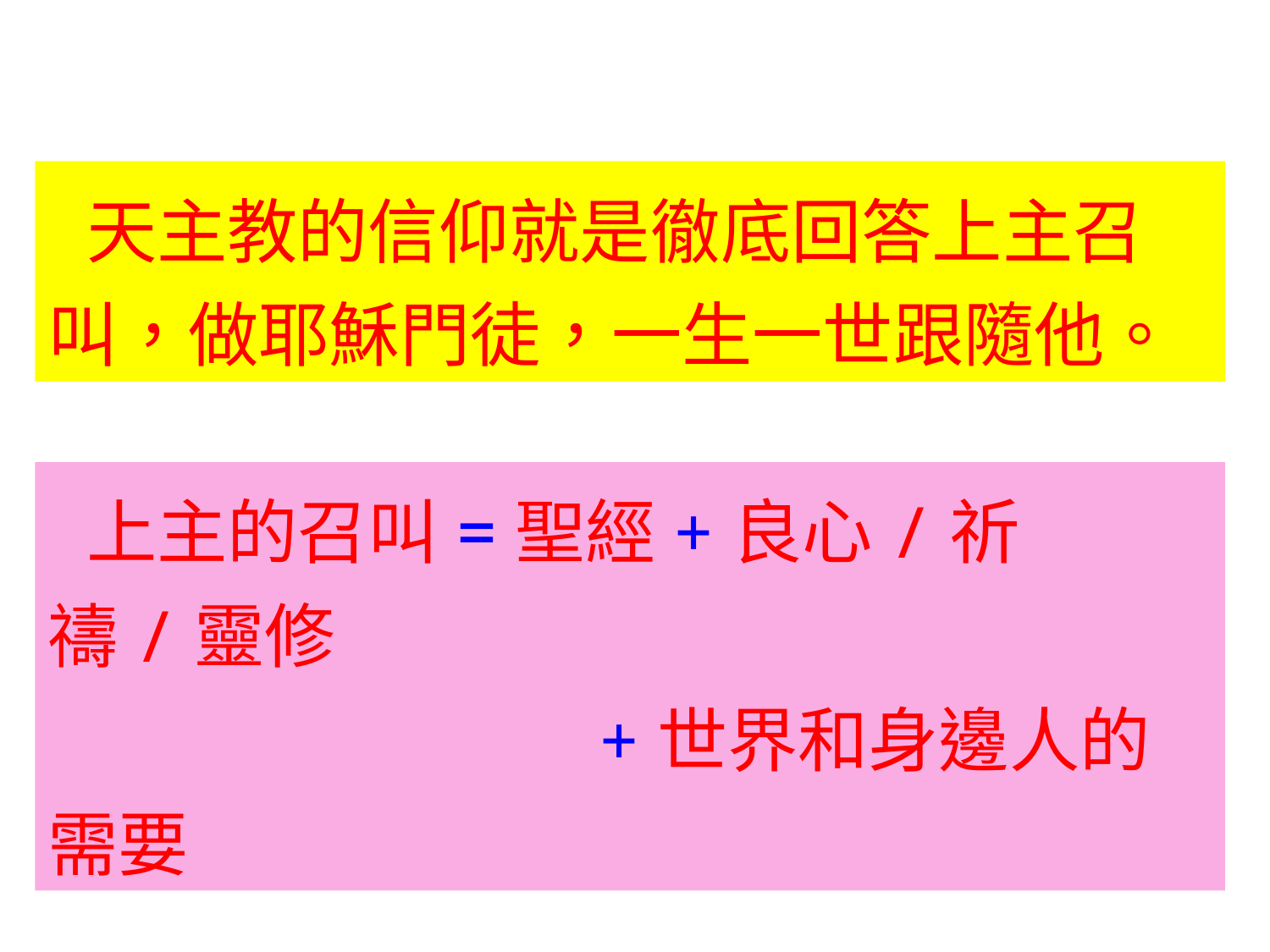

天主教的信仰就是徹底回答上主召叫，做耶穌門徒，一生一世跟隨他。
  上主的召叫=聖經+良心/祈禱/靈修
             +世界和身邊人的需要